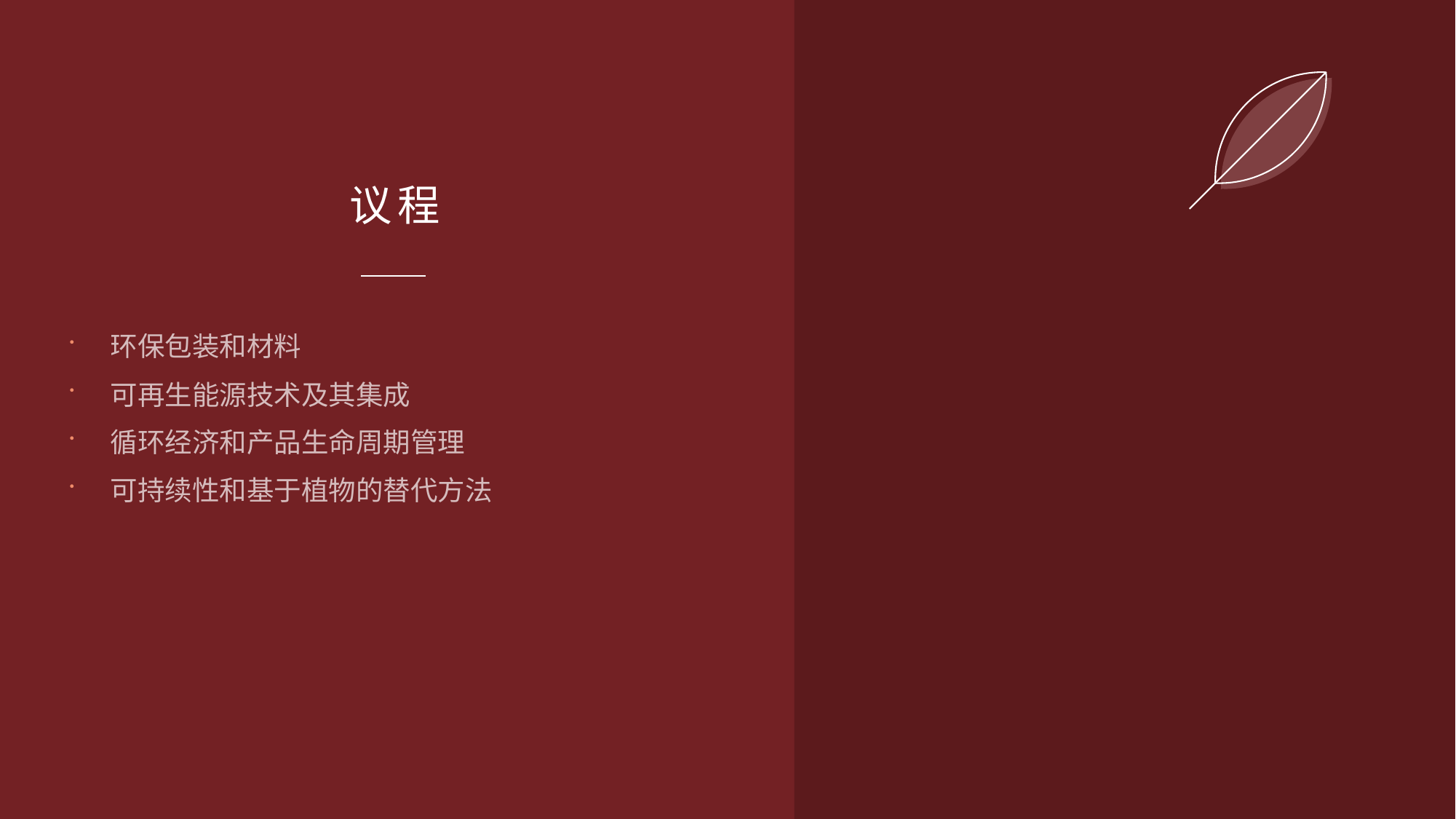

# 议程​​
环保包装和材料
可再生能源技术及其集成
循环经济和产品生命周期管理
可持续性和基于植物的替代方法